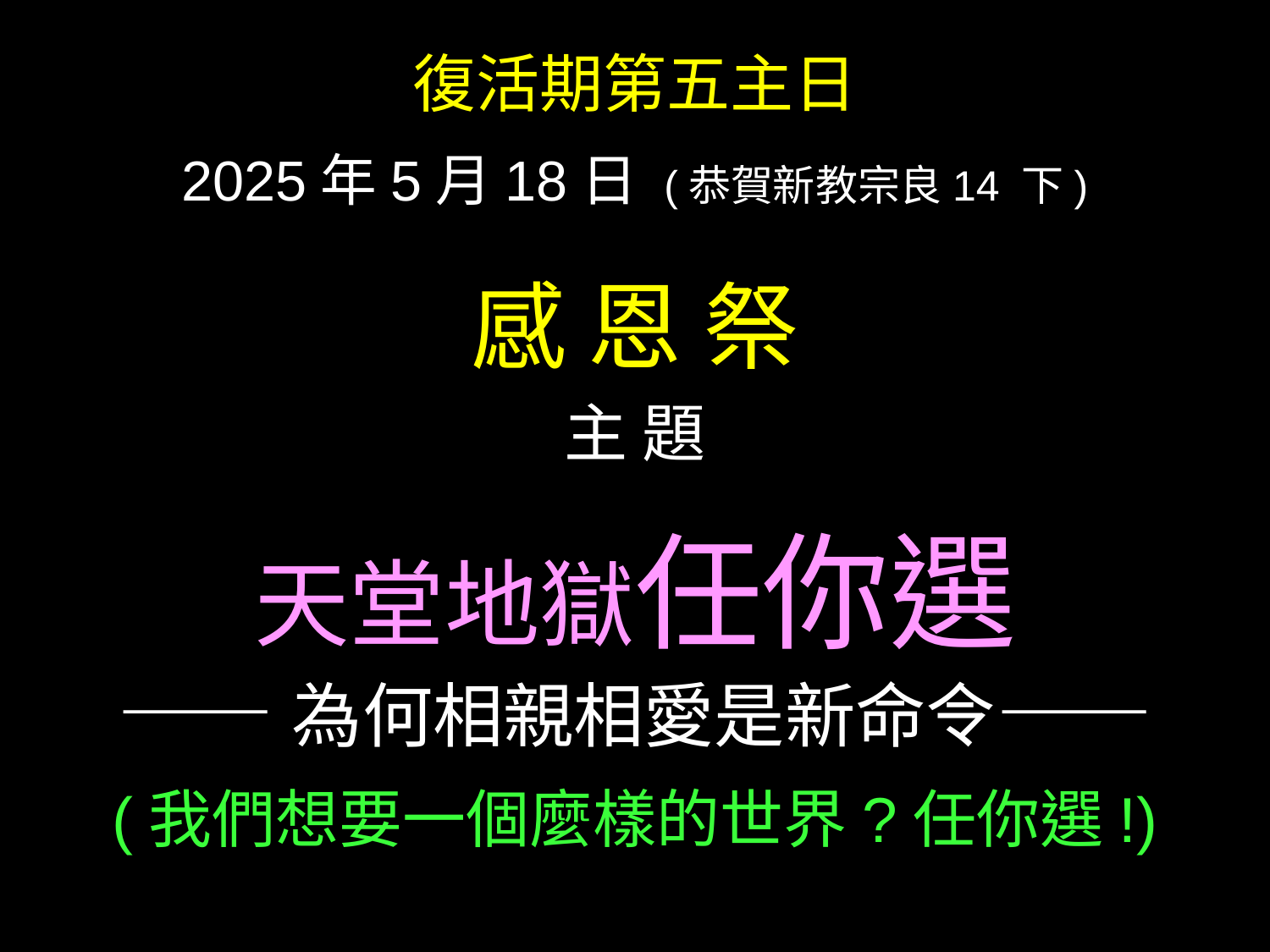

復活期第五主日

2025年5月18日 (恭賀新教宗良14 下)

感 恩 祭

主 題
天堂地獄任你選
——為何相親相愛是新命令——
(我們想要一個麼樣的世界?任你選!)